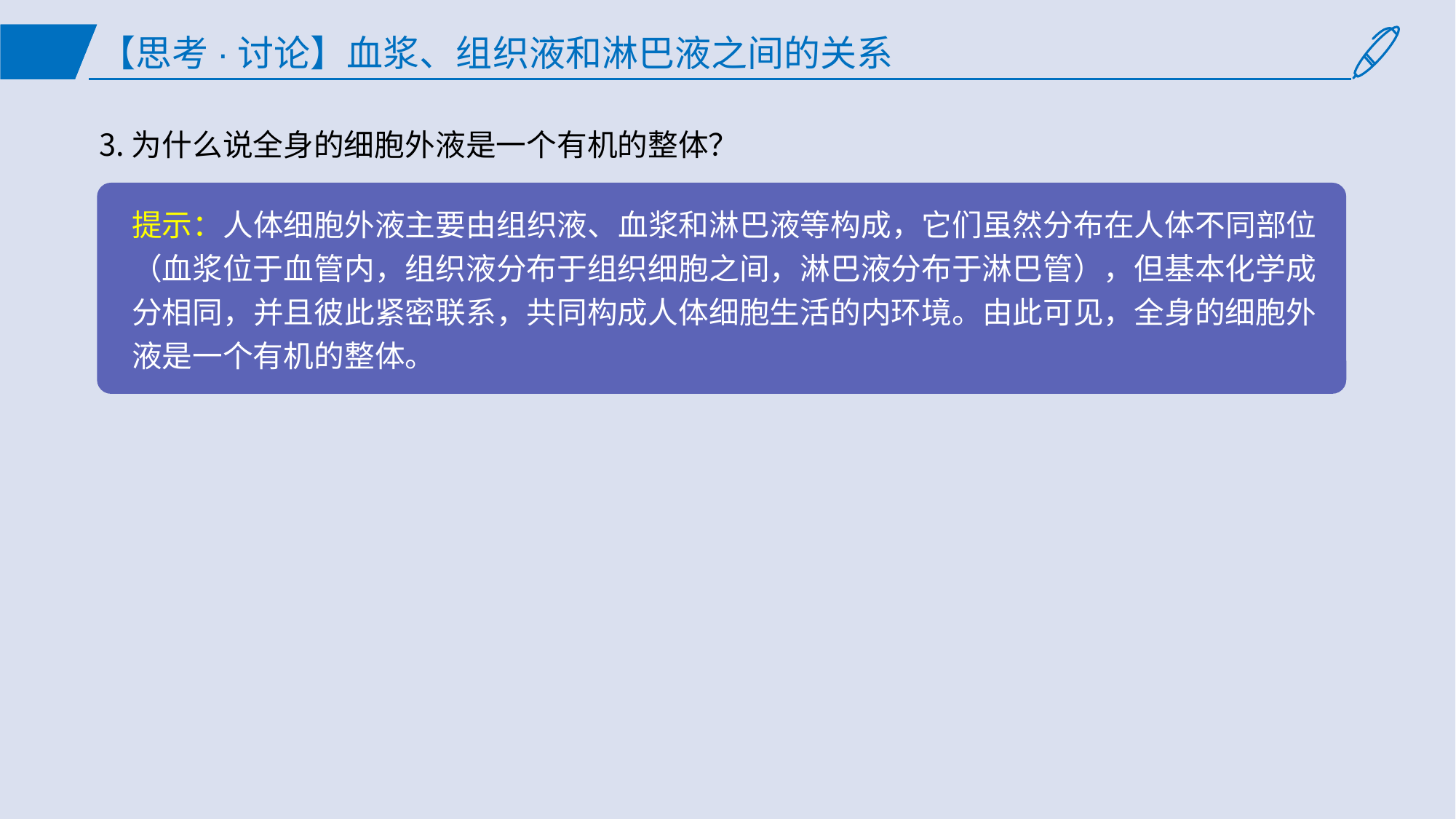

【思考·讨论】血浆、组织液和淋巴液之间的关系

为什么说全身的细胞外液是一个有机的整体？

提示：人体细胞外液主要由组织液、血浆和淋巴液等构成，它们虽然分布在人体不同部位（血浆位于血管内，组织液分布于组织细胞之间，淋巴液分布于淋巴管），但基本化学成分相同，并且彼此紧密联系，共同构成人体细胞生活的内环境。由此可见，全身的细胞外液是一个有机的整体。